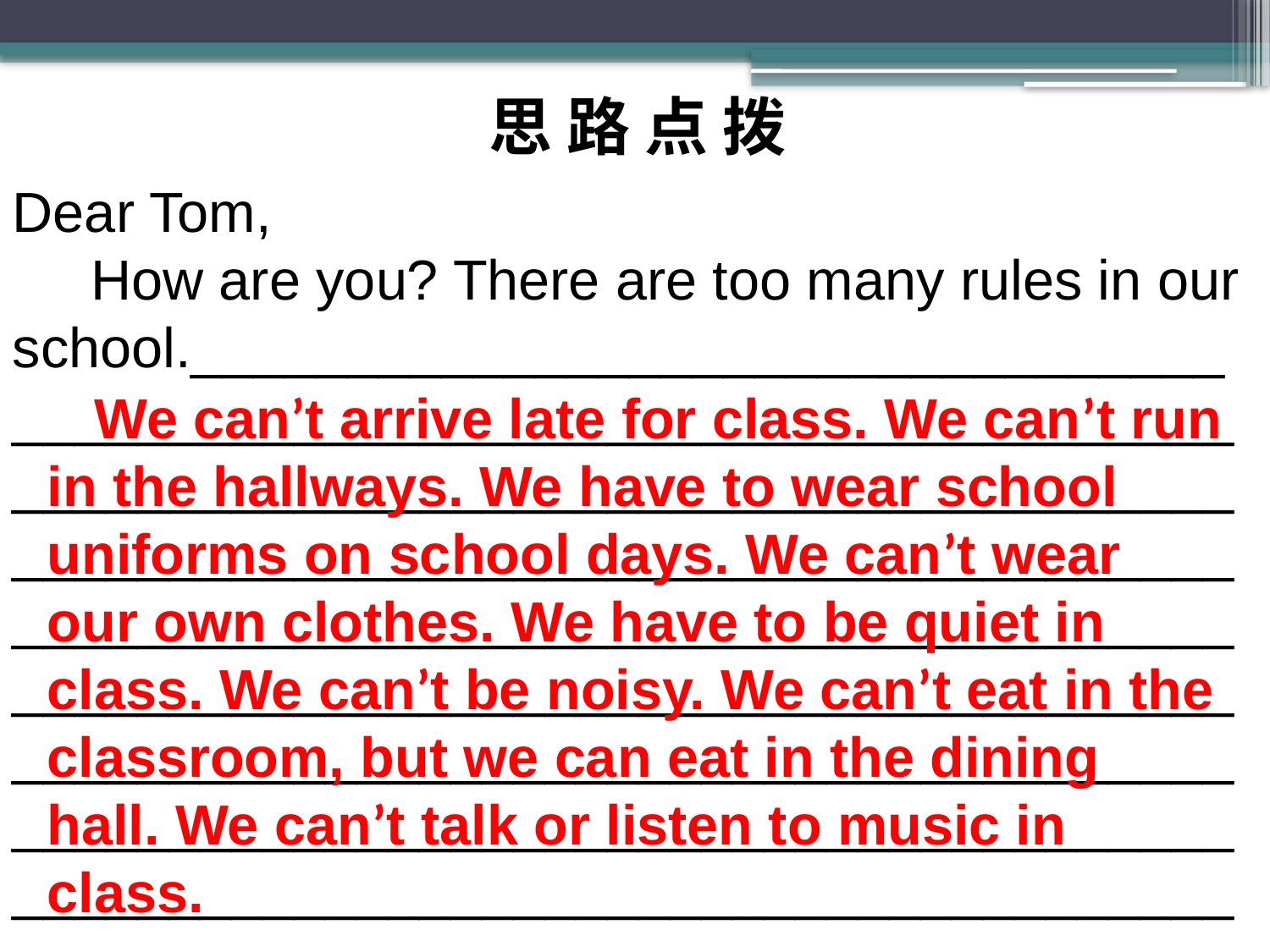

思 路 点 拨
Dear Tom,
     How are you? There are too many rules in our school._________________________________
______________________________________________________________________________
______________________________________________________________________________
______________________________________________________________________________
______________________________________________________________________________
   We can’t arrive late for class. We can’t run in the hallways. We have to wear school uniforms on school days. We can’t wear our own clothes. We have to be quiet in class. We can’t be noisy. We can’t eat in the classroom, but we can eat in the dining hall. We can’t talk or listen to music in class.